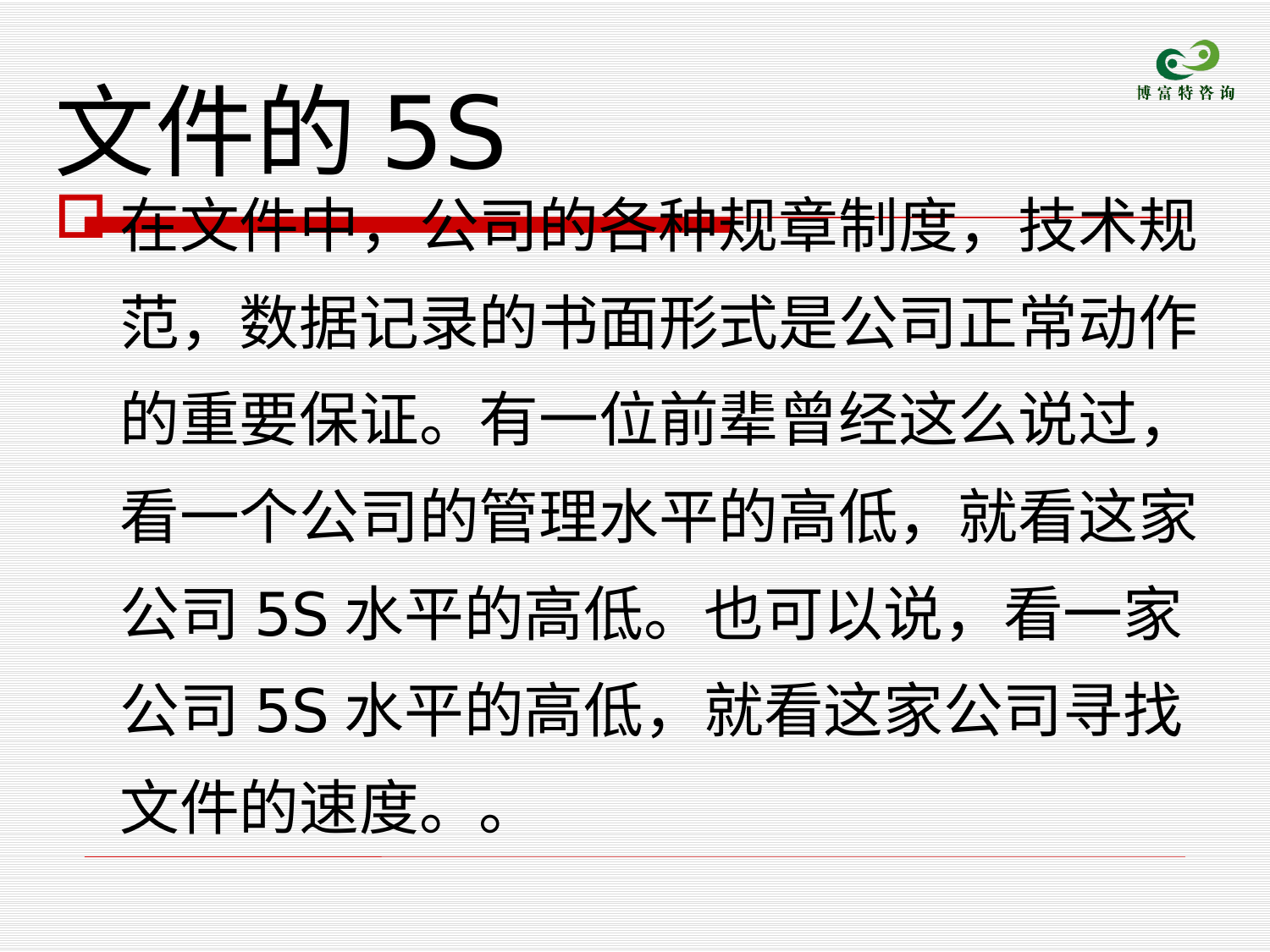

# 文件的5S
在文件中，公司的各种规章制度，技术规范，数据记录的书面形式是公司正常动作的重要保证。有一位前辈曾经这么说过，看一个公司的管理水平的高低，就看这家公司5S水平的高低。也可以说，看一家公司5S水平的高低，就看这家公司寻找文件的速度。。
754